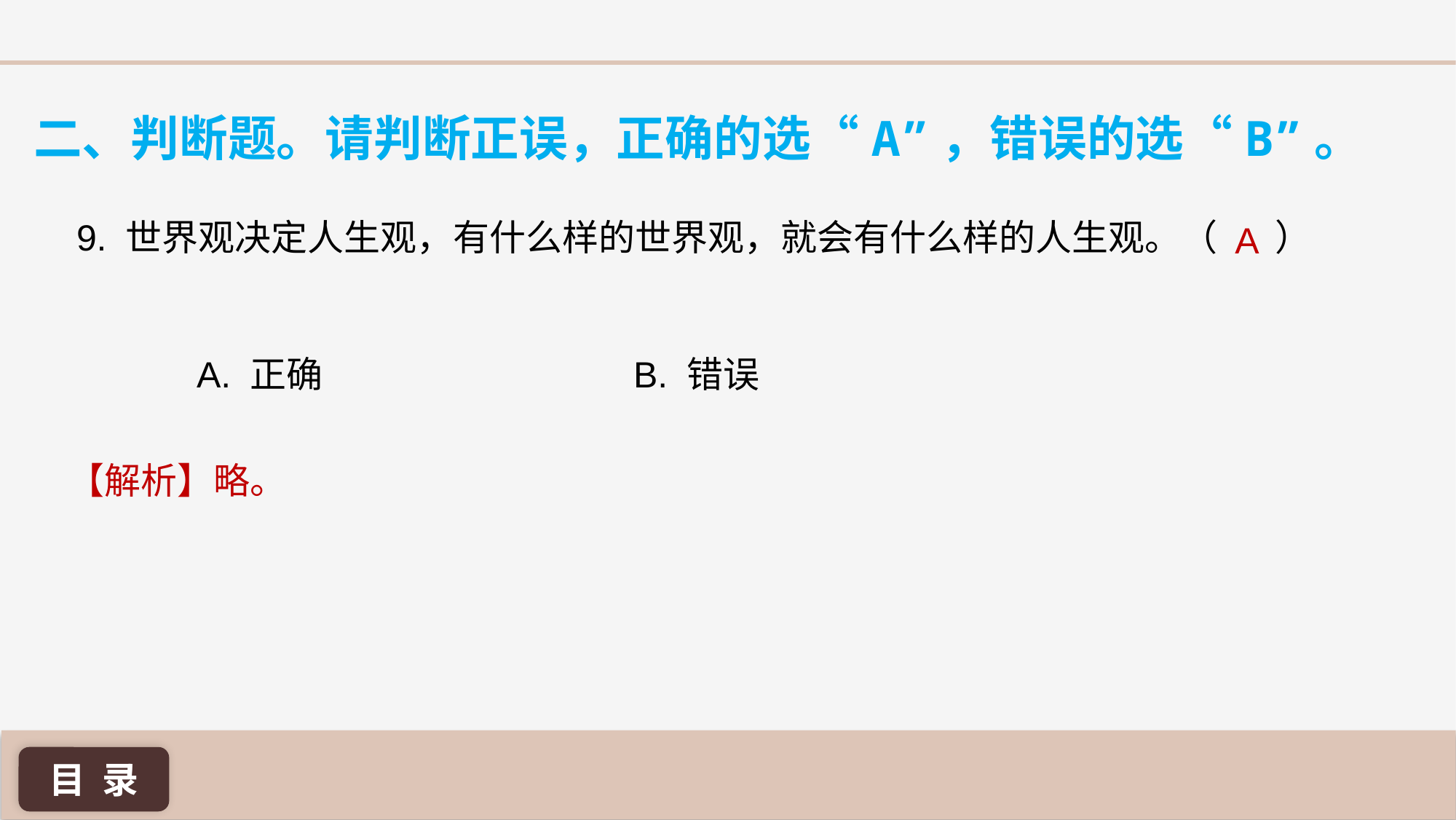

二、判断题。请判断正误，正确的选“A”，错误的选“B”。
A
9. 世界观决定人生观，有什么样的世界观，就会有什么样的人生观。（       ）
A. 正确 			B. 错误
【解析】略。